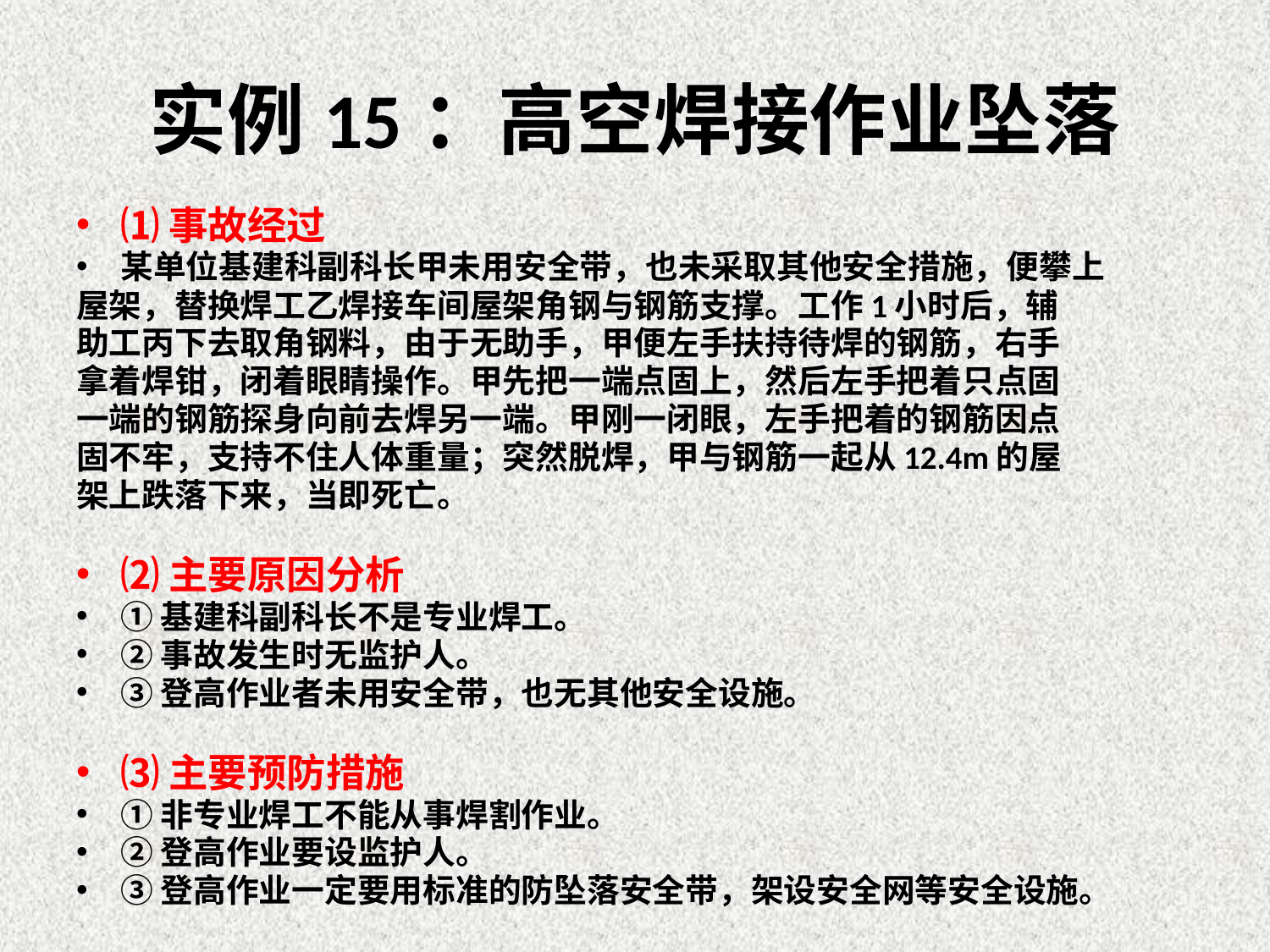

# 实例15：高空焊接作业坠落

⑴事故经过
某单位基建科副科长甲未用安全带，也未采取其他安全措施，便攀上
屋架，替换焊工乙焊接车间屋架角钢与钢筋支撑。工作1小时后，辅
助工丙下去取角钢料，由于无助手，甲便左手扶持待焊的钢筋，右手
拿着焊钳，闭着眼睛操作。甲先把一端点固上，然后左手把着只点固
一端的钢筋探身向前去焊另一端。甲刚一闭眼，左手把着的钢筋因点
固不牢，支持不住人体重量；突然脱焊，甲与钢筋一起从12.4m的屋
架上跌落下来，当即死亡。

⑵主要原因分析
①基建科副科长不是专业焊工。
②事故发生时无监护人。
③登高作业者未用安全带，也无其他安全设施。

⑶主要预防措施
①非专业焊工不能从事焊割作业。
②登高作业要设监护人。
③登高作业一定要用标准的防坠落安全带，架设安全网等安全设施。